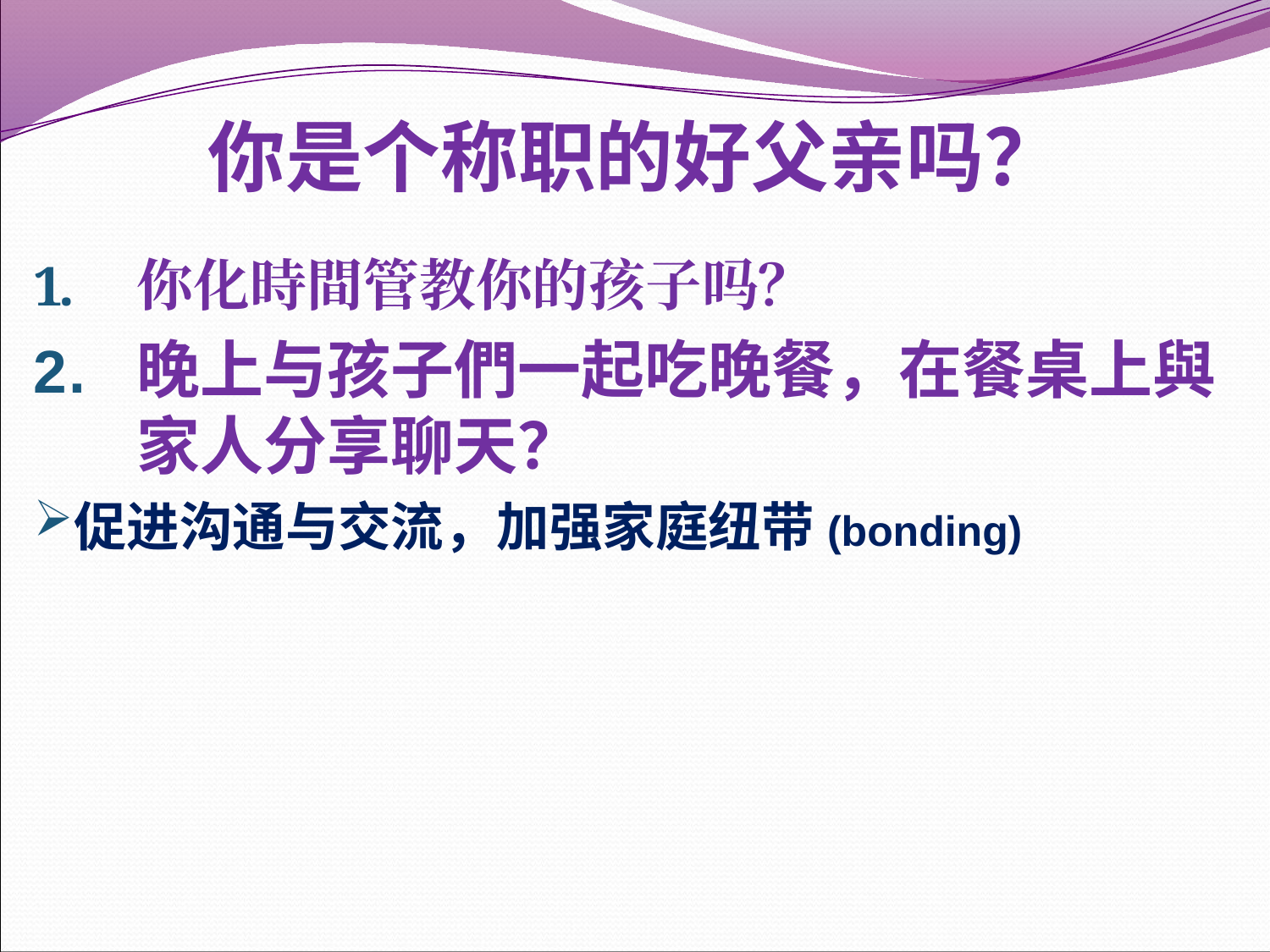

# 你是个称职的好父亲吗？
你化時間管教你的孩子吗？
晚上与孩子們一起吃晚餐，在餐桌上與家人分享聊天？
促进沟通与交流，加强家庭纽带(bonding)